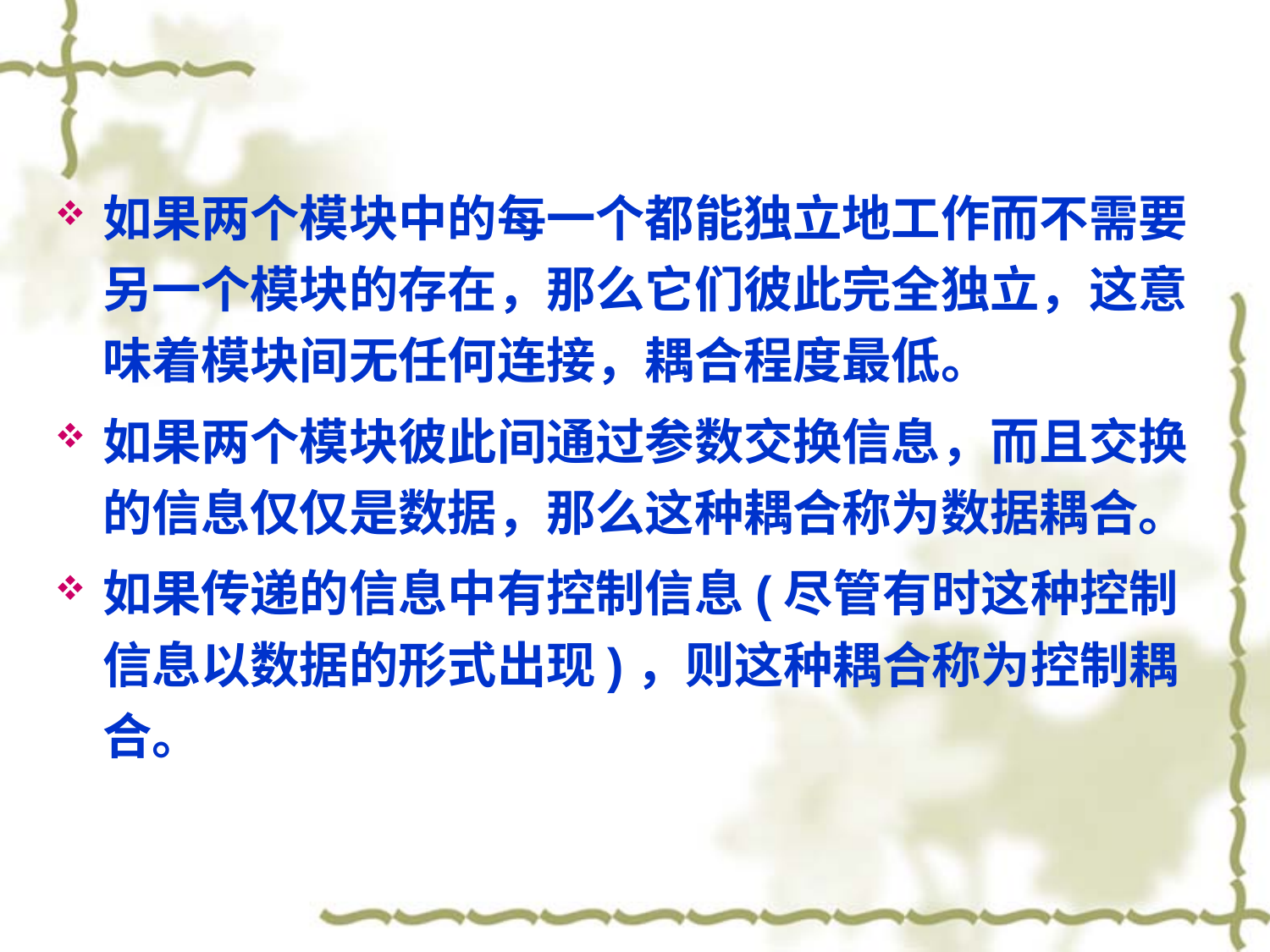

如果两个模块中的每一个都能独立地工作而不需要另一个模块的存在，那么它们彼此完全独立，这意味着模块间无任何连接，耦合程度最低。
如果两个模块彼此间通过参数交换信息，而且交换的信息仅仅是数据，那么这种耦合称为数据耦合。
如果传递的信息中有控制信息(尽管有时这种控制信息以数据的形式出现)，则这种耦合称为控制耦合。